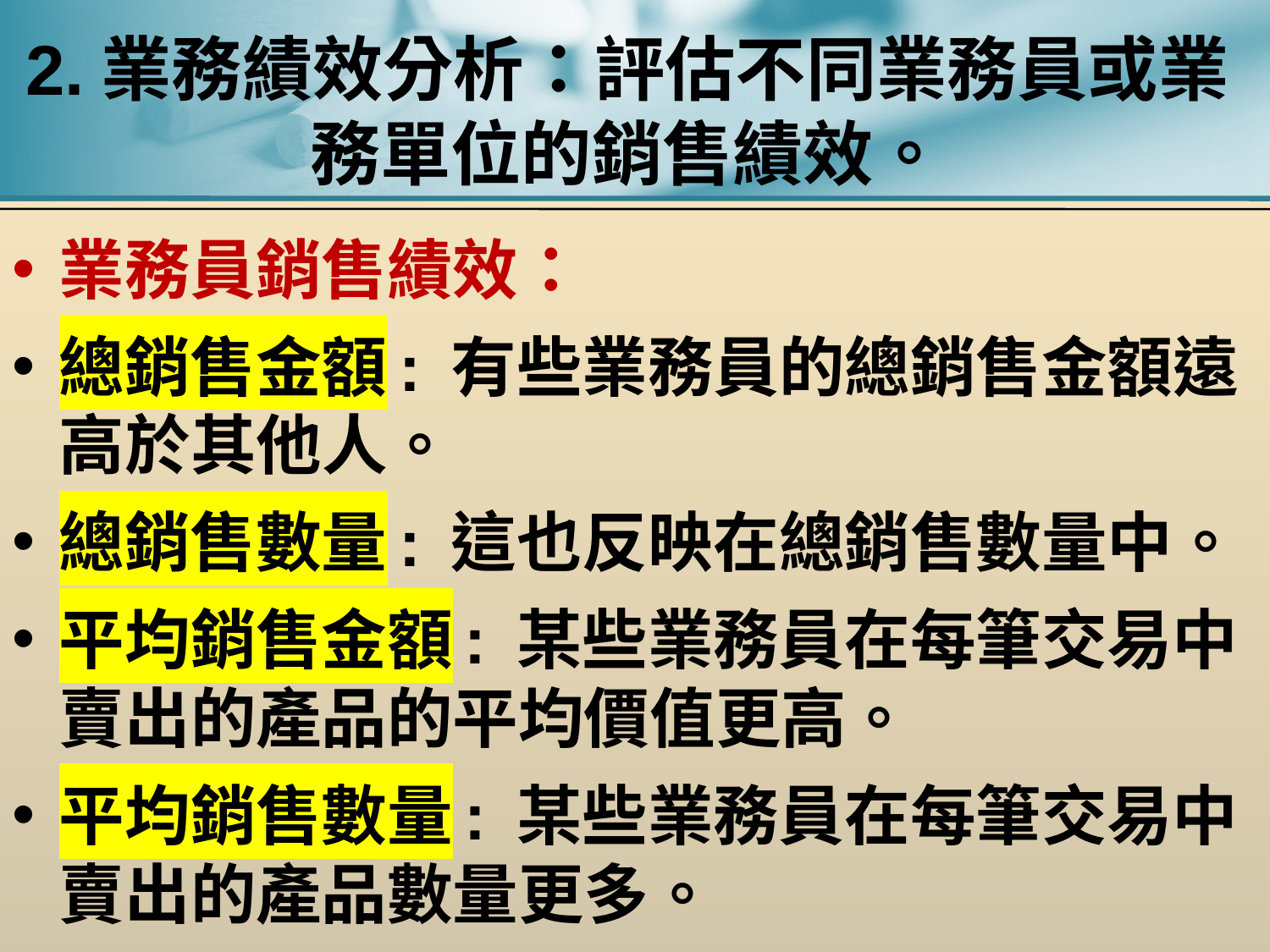

# 2.業務績效分析：評估不同業務員或業務單位的銷售績效。
業務員銷售績效：
總銷售金額: 有些業務員的總銷售金額遠高於其他人。
總銷售數量: 這也反映在總銷售數量中。
平均銷售金額: 某些業務員在每筆交易中賣出的產品的平均價值更高。
平均銷售數量: 某些業務員在每筆交易中賣出的產品數量更多。